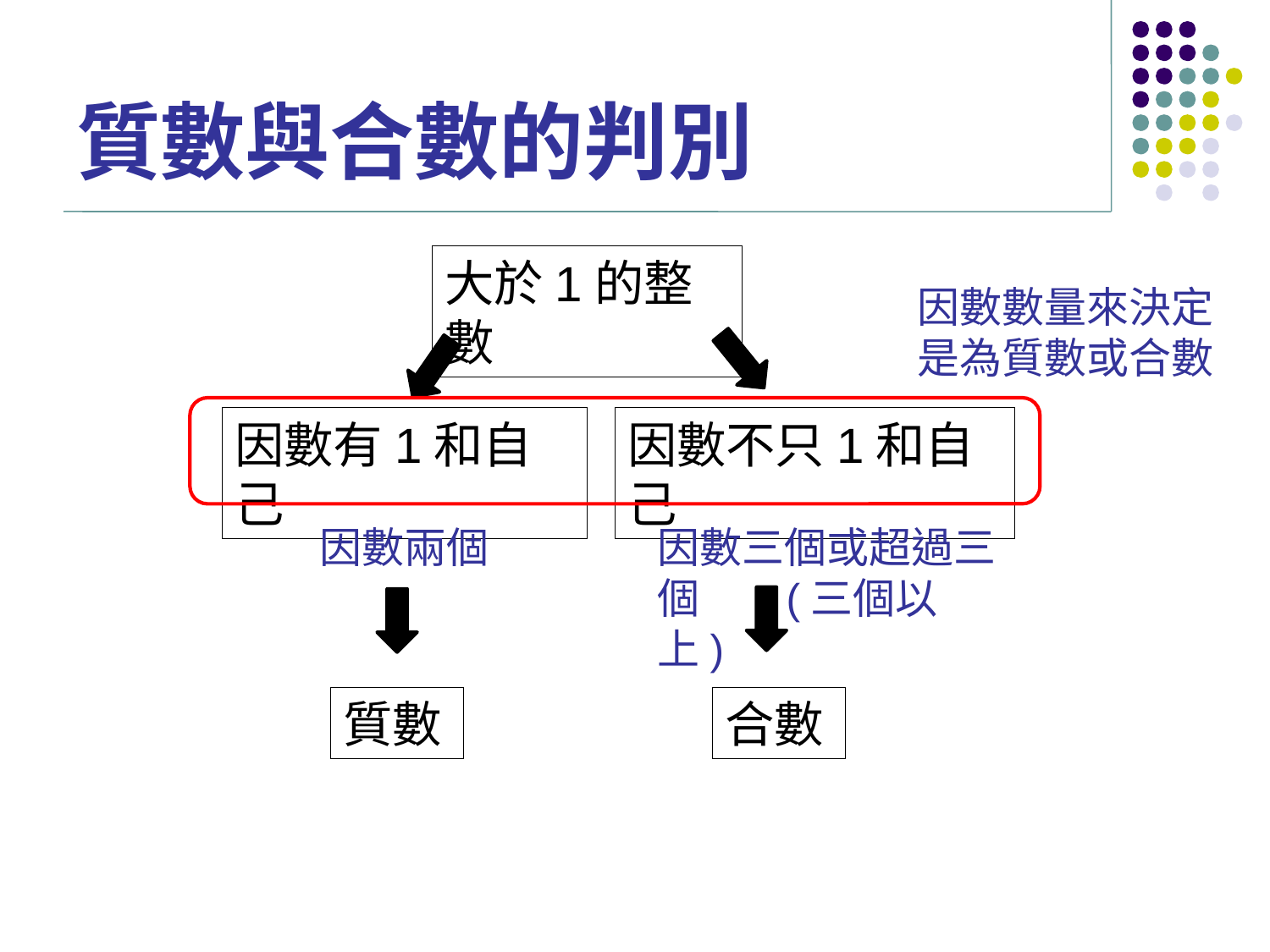

# 質數與合數的判別
大於1的整數
因數數量來決定是為質數或合數

因數有1和自己
因數不只1和自己
因數兩個
因數三個或超過三個        (三個以上)

質數
合數